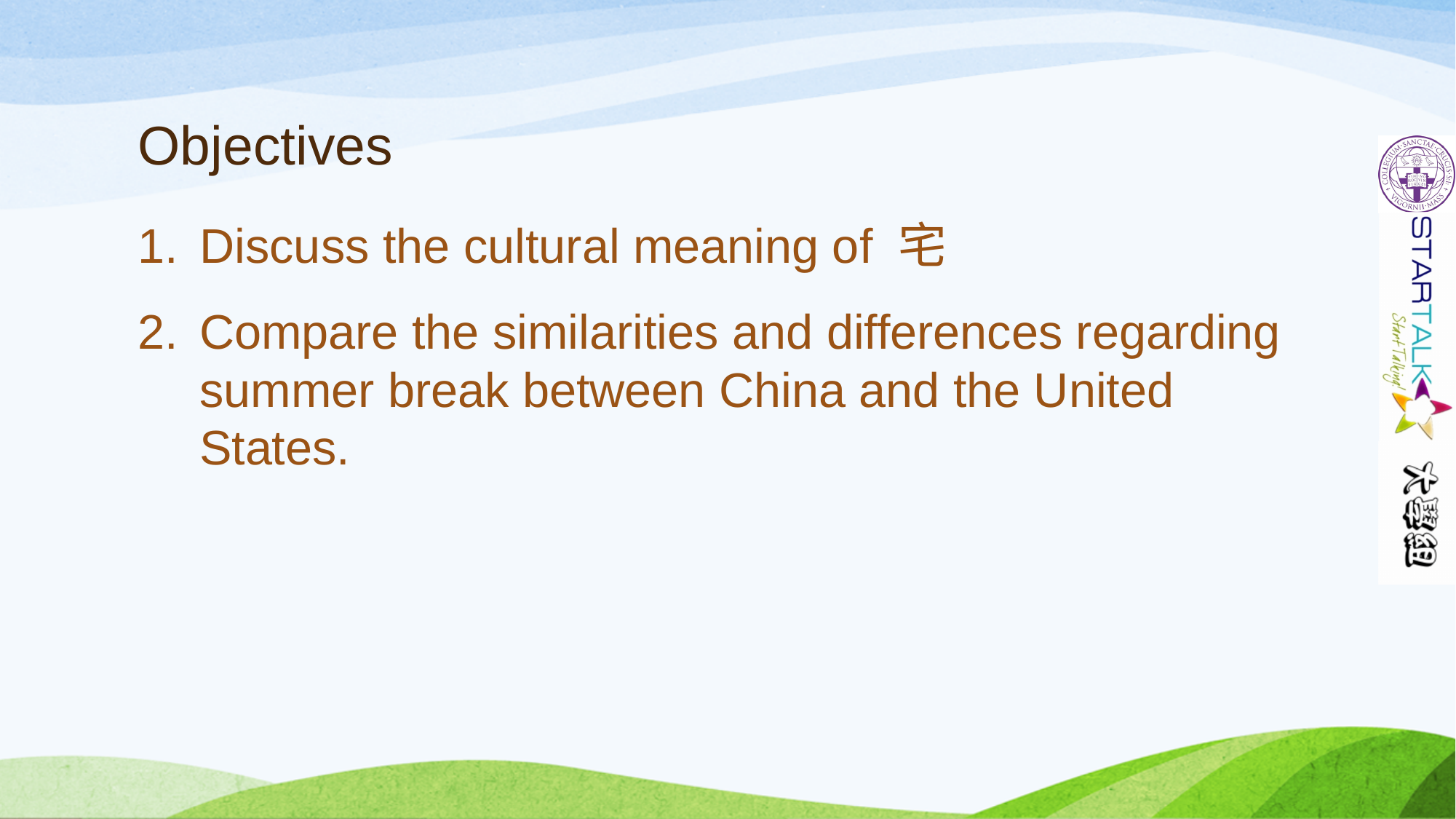

# Objectives
Discuss the cultural meaning of 宅
Compare the similarities and differences regarding summer break between China and the United States.